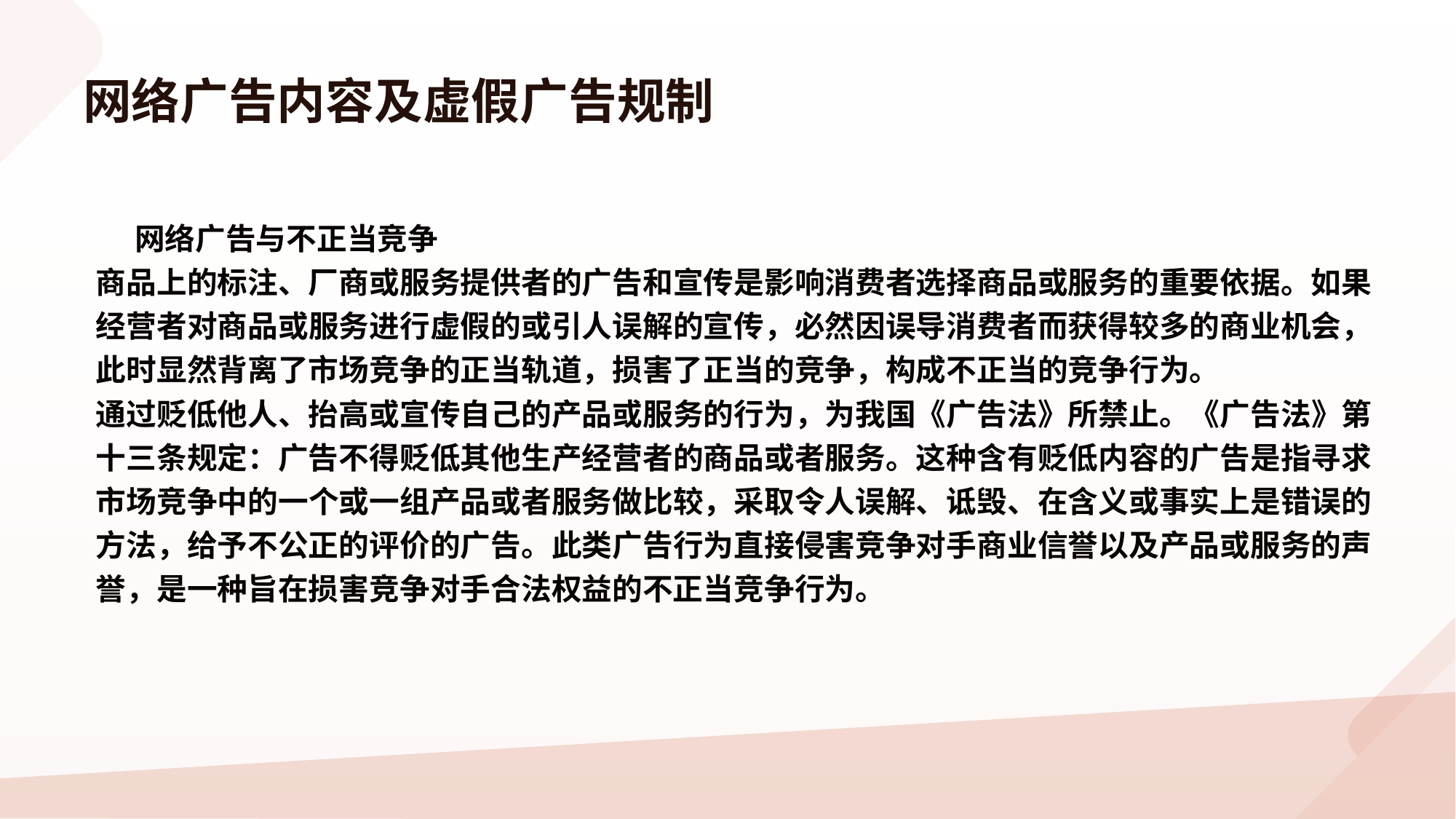

# 网络广告内容及虚假广告规制
网络广告与不正当竞争
商品上的标注、厂商或服务提供者的广告和宣传是影响消费者选择商品或服务的重要依据。如果经营者对商品或服务进行虚假的或引人误解的宣传，必然因误导消费者而获得较多的商业机会，此时显然背离了市场竞争的正当轨道，损害了正当的竞争，构成不正当的竞争行为。
通过贬低他人、抬高或宣传自己的产品或服务的行为，为我国《广告法》所禁止。《广告法》第十三条规定：广告不得贬低其他生产经营者的商品或者服务。这种含有贬低内容的广告是指寻求市场竞争中的一个或一组产品或者服务做比较，采取令人误解、诋毁、在含义或事实上是错误的方法，给予不公正的评价的广告。此类广告行为直接侵害竞争对手商业信誉以及产品或服务的声誉，是一种旨在损害竞争对手合法权益的不正当竞争行为。